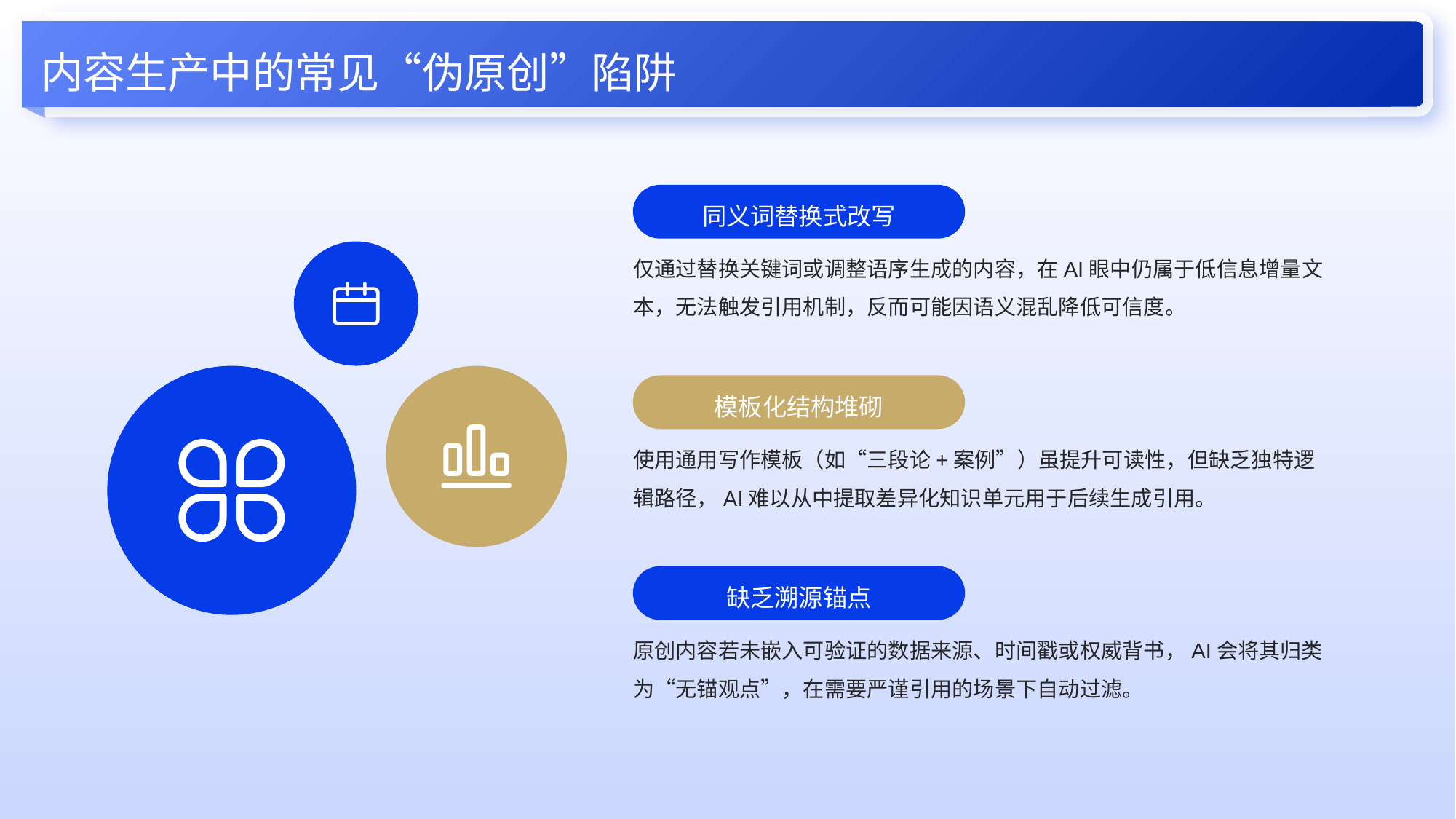

内容生产中的常见“伪原创”陷阱

同义词替换式改写

仅通过替换关键词或调整语序生成的内容，在AI眼中仍属于低信息增量文本，无法触发引用机制，反而可能因语义混乱降低可信度。

模板化结构堆砌

使用通用写作模板（如“三段论+案例”）虽提升可读性，但缺乏独特逻辑路径，AI难以从中提取差异化知识单元用于后续生成引用。

缺乏溯源锚点
原创内容若未嵌入可验证的数据来源、时间戳或权威背书，AI会将其归类为“无锚观点”，在需要严谨引用的场景下自动过滤。